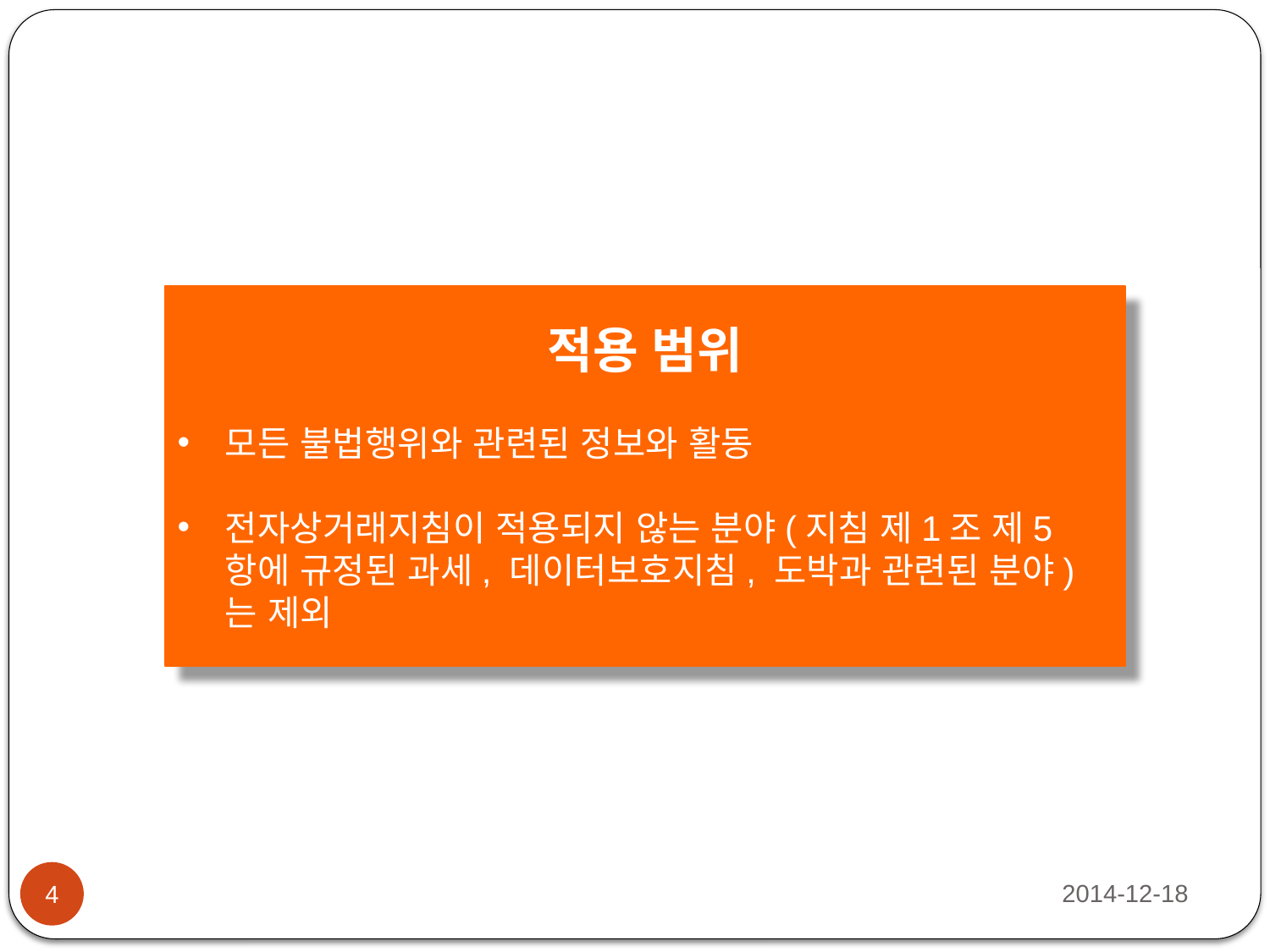

적용 범위

모든 불법행위와 관련된 정보와 활동

전자상거래지침이 적용되지 않는 분야(지침 제1조 제5항에 규정된 과세, 데이터보호지침, 도박과 관련된 분야)는 제외
2014-12-18
4